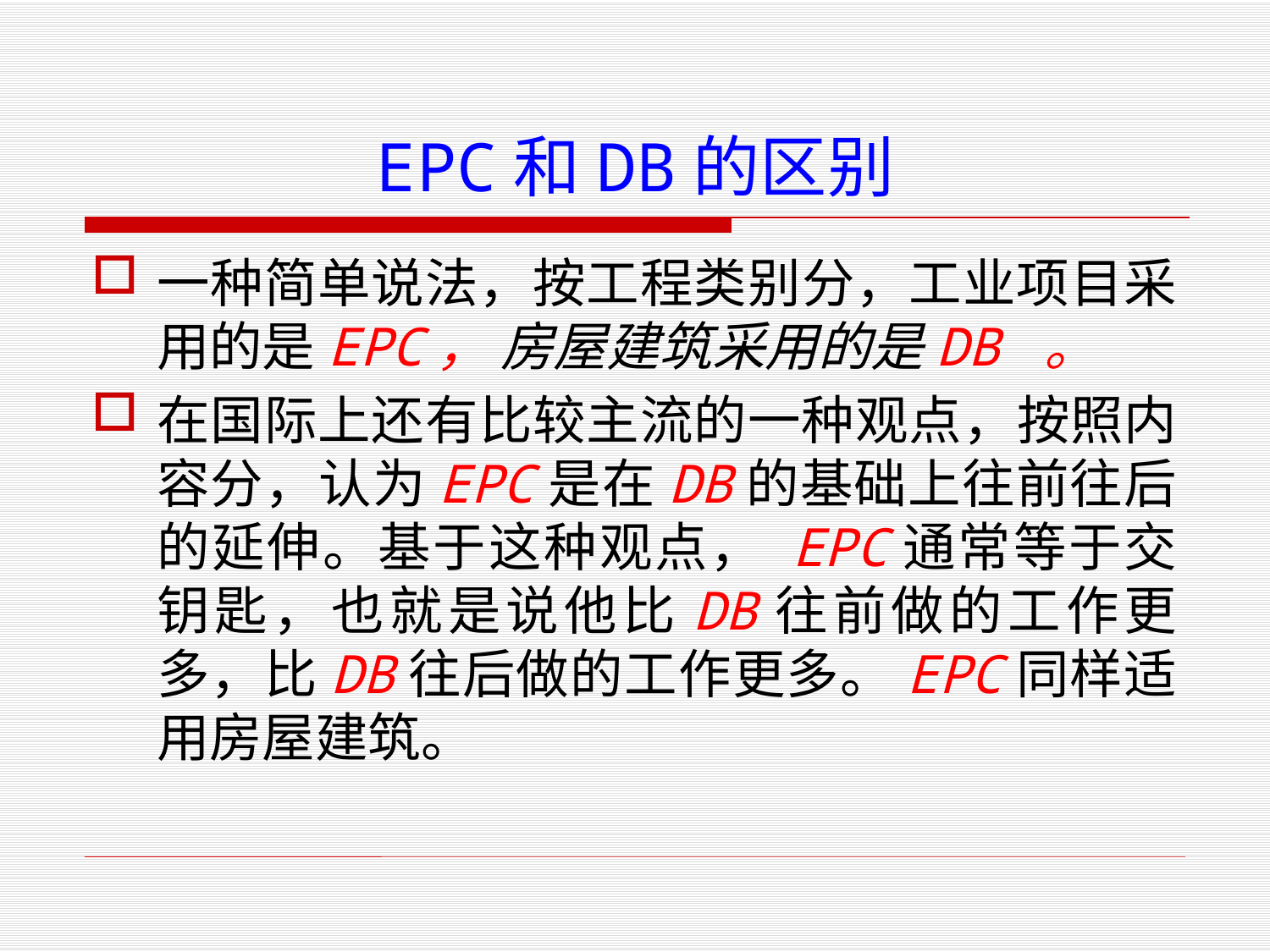

# EPC和DB的区别
一种简单说法，按工程类别分，工业项目采用的是EPC， 房屋建筑采用的是DB 。
在国际上还有比较主流的一种观点，按照内容分，认为EPC是在DB的基础上往前往后的延伸。基于这种观点， EPC通常等于交钥匙，也就是说他比DB往前做的工作更多，比DB往后做的工作更多。EPC同样适用房屋建筑。